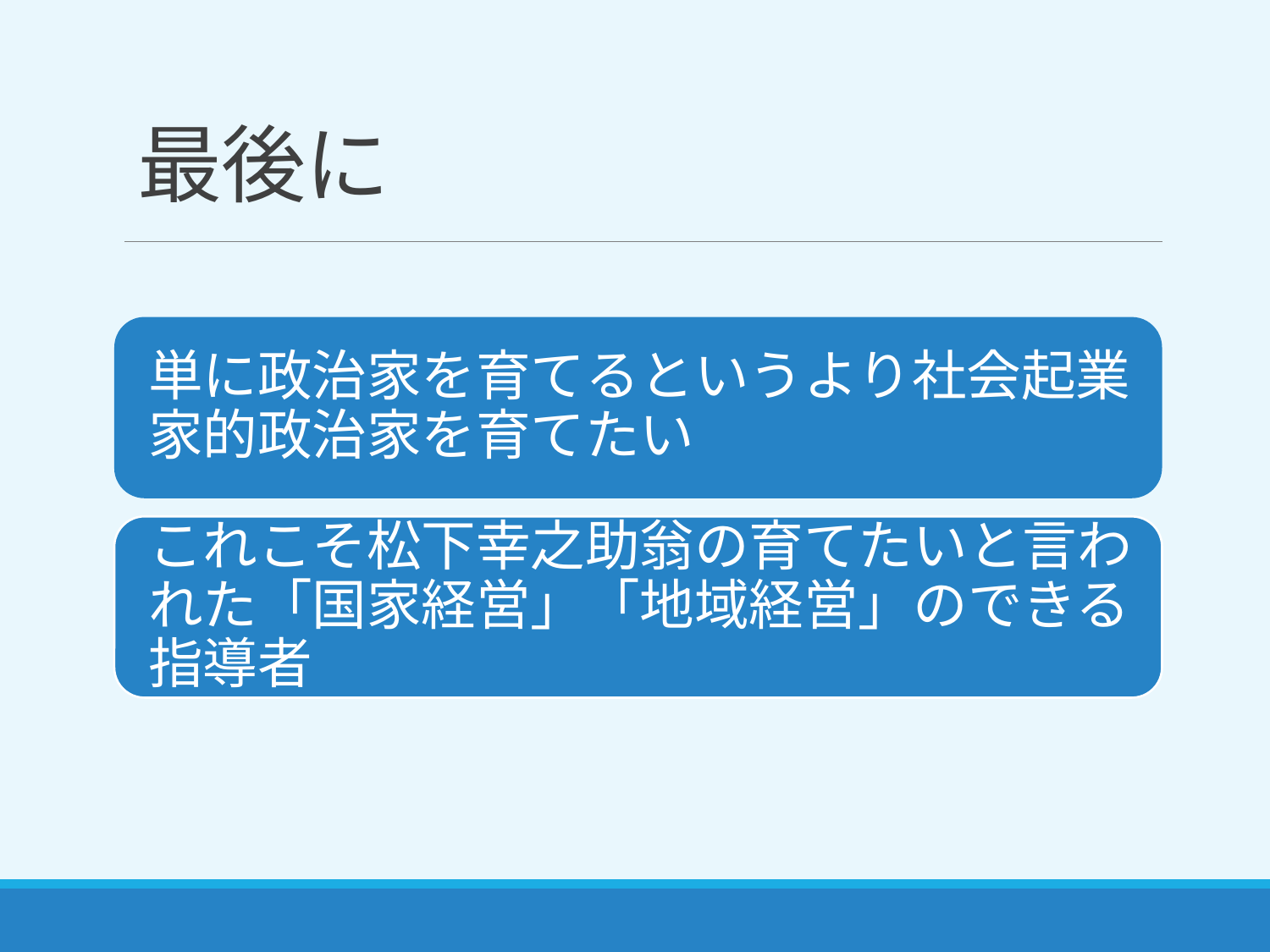

# 最後に
単に政治家を育てるというより社会起業家的政治家を育てたい
これこそ松下幸之助翁の育てたいと言われた「国家経営」「地域経営」のできる指導者